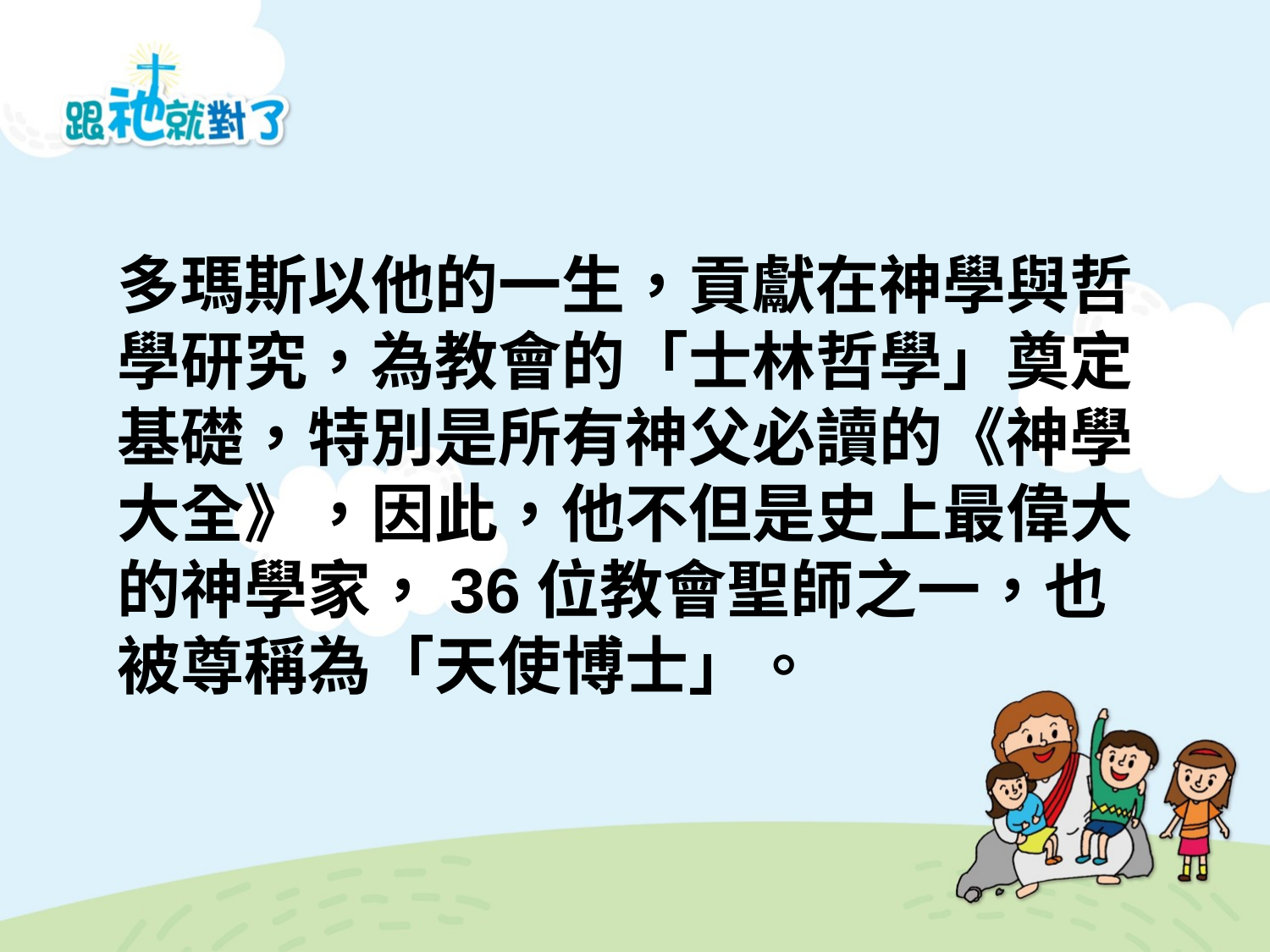

多瑪斯以他的一生，貢獻在神學與哲學研究，為教會的「士林哲學」奠定基礎，特別是所有神父必讀的《神學大全》，因此，他不但是史上最偉大的神學家，36位教會聖師之一，也被尊稱為「天使博士」。